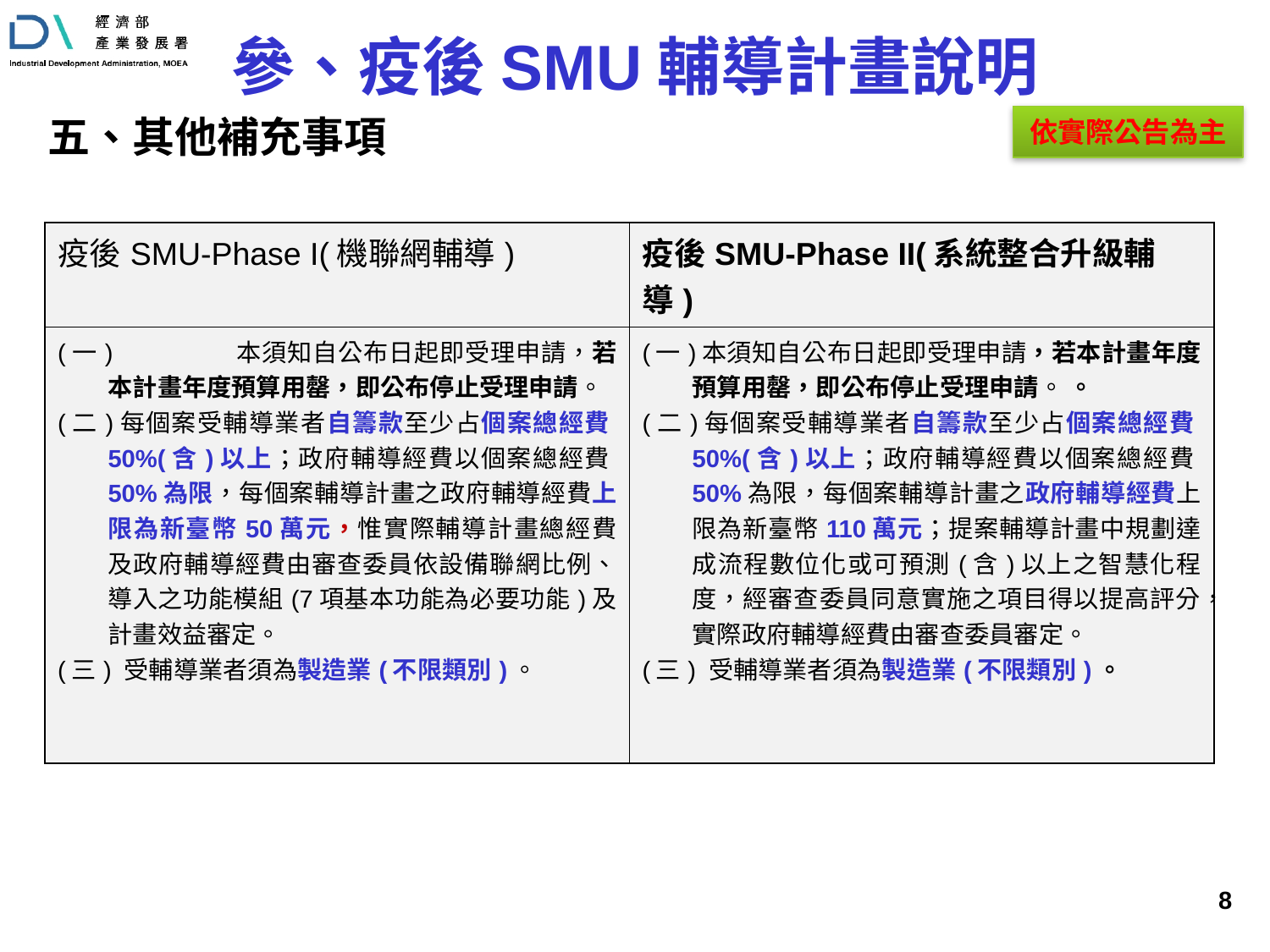

# 參、疫後SMU輔導計畫說明
五、其他補充事項
依實際公告為主
| 疫後SMU-Phase I(機聯網輔導) | 疫後SMU-Phase II(系統整合升級輔導) |
| --- | --- |
| (一) 本須知自公布日起即受理申請，若本計畫年度預算用罄，即公布停止受理申請。 (二)每個案受輔導業者自籌款至少占個案總經費50%(含)以上；政府輔導經費以個案總經費50%為限，每個案輔導計畫之政府輔導經費上限為新臺幣50萬元，惟實際輔導計畫總經費及政府輔導經費由審查委員依設備聯網比例、導入之功能模組(7項基本功能為必要功能)及計畫效益審定。 (三) 受輔導業者須為製造業(不限類別)。 | (一)本須知自公布日起即受理申請，若本計畫年度預算用罄，即公布停止受理申請。 。 (二)每個案受輔導業者自籌款至少占個案總經費50%(含)以上；政府輔導經費以個案總經費50%為限，每個案輔導計畫之政府輔導經費上限為新臺幣110萬元；提案輔導計畫中規劃達成流程數位化或可預測(含)以上之智慧化程度，經審查委員同意實施之項目得以提高評分，實際政府輔導經費由審查委員審定。 (三) 受輔導業者須為製造業(不限類別)。 |
 8